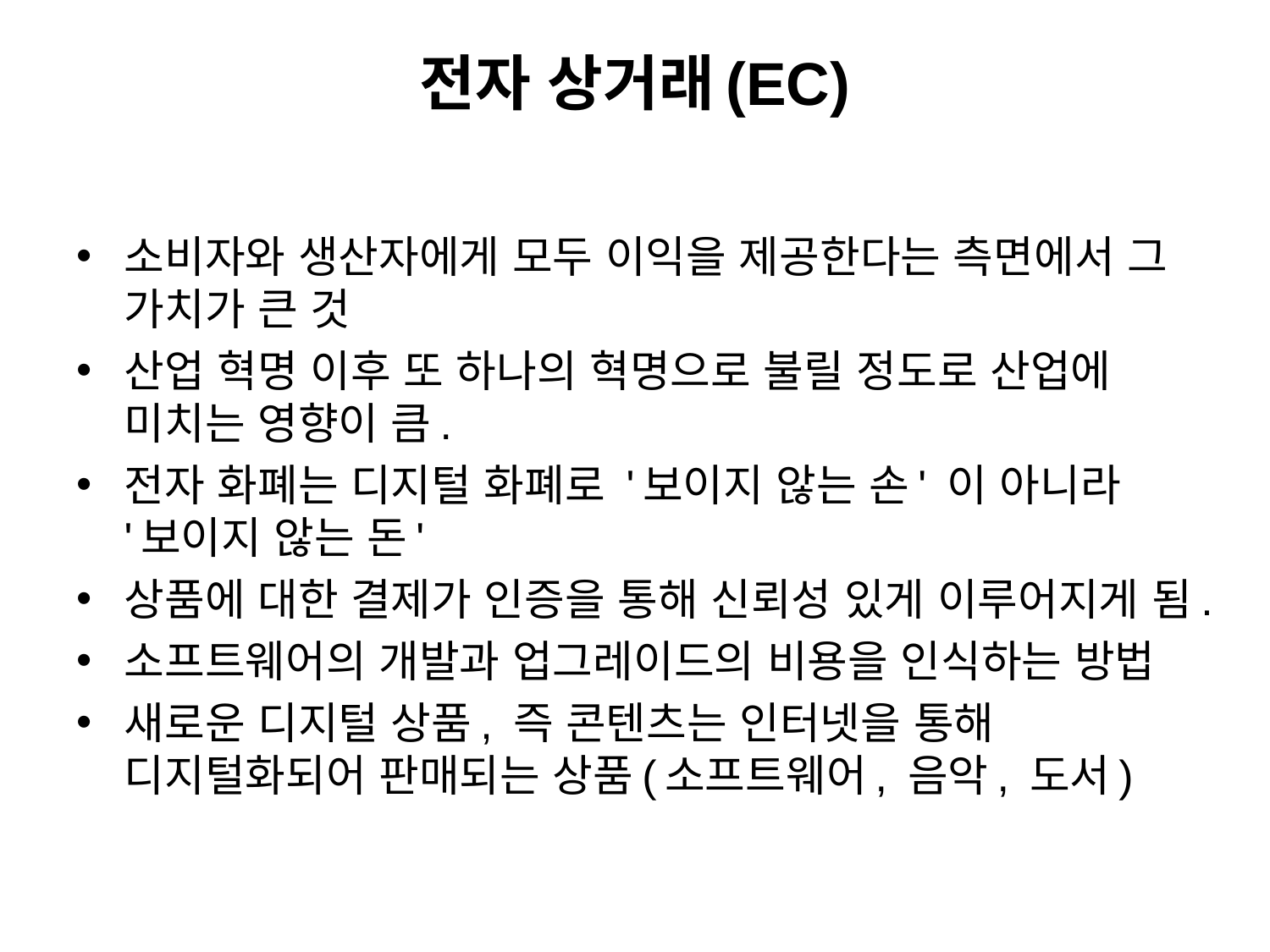

# 전자 상거래(EC)
소비자와 생산자에게 모두 이익을 제공한다는 측면에서 그 가치가 큰 것
산업 혁명 이후 또 하나의 혁명으로 불릴 정도로 산업에 미치는 영향이 큼.
전자 화폐는 디지털 화폐로 '보이지 않는 손' 이 아니라 '보이지 않는 돈'
상품에 대한 결제가 인증을 통해 신뢰성 있게 이루어지게 됨.
소프트웨어의 개발과 업그레이드의 비용을 인식하는 방법
새로운 디지털 상품, 즉 콘텐츠는 인터넷을 통해 디지털화되어 판매되는 상품(소프트웨어, 음악, 도서)